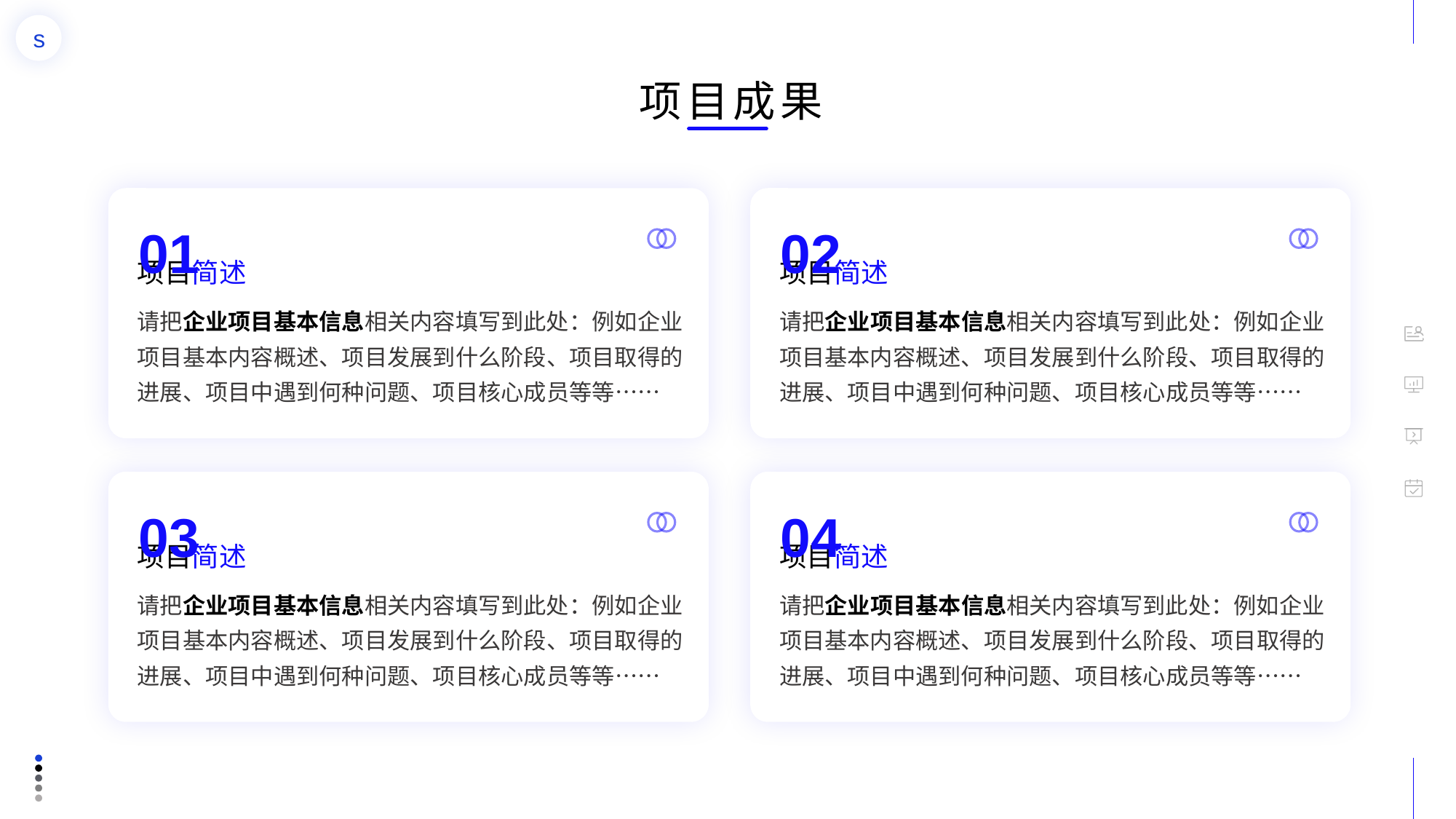

项目成果

01
02

项目简述
项目简述
请把企业项目基本信息相关内容填写到此处：例如企业项目基本内容概述、项目发展到什么阶段、项目取得的进展、项目中遇到何种问题、项目核心成员等等……
请把企业项目基本信息相关内容填写到此处：例如企业项目基本内容概述、项目发展到什么阶段、项目取得的进展、项目中遇到何种问题、项目核心成员等等……

03
04

项目简述
项目简述
请把企业项目基本信息相关内容填写到此处：例如企业项目基本内容概述、项目发展到什么阶段、项目取得的进展、项目中遇到何种问题、项目核心成员等等……
请把企业项目基本信息相关内容填写到此处：例如企业项目基本内容概述、项目发展到什么阶段、项目取得的进展、项目中遇到何种问题、项目核心成员等等……